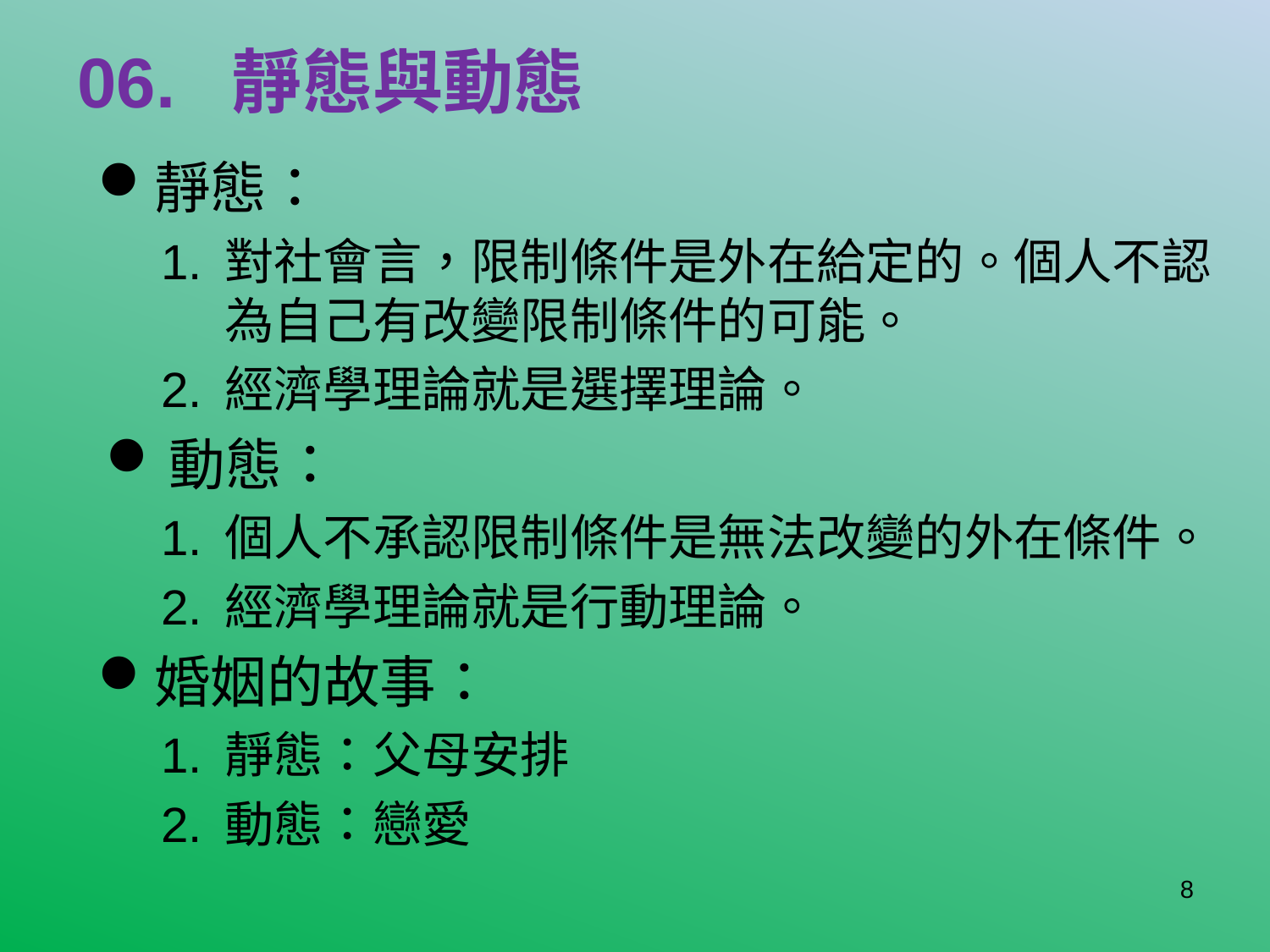

# 06.  靜態與動態
靜態：
對社會言，限制條件是外在給定的。個人不認為自己有改變限制條件的可能。
經濟學理論就是選擇理論。
動態：
個人不承認限制條件是無法改變的外在條件。
經濟學理論就是行動理論。
婚姻的故事：
靜態：父母安排
動態：戀愛
8